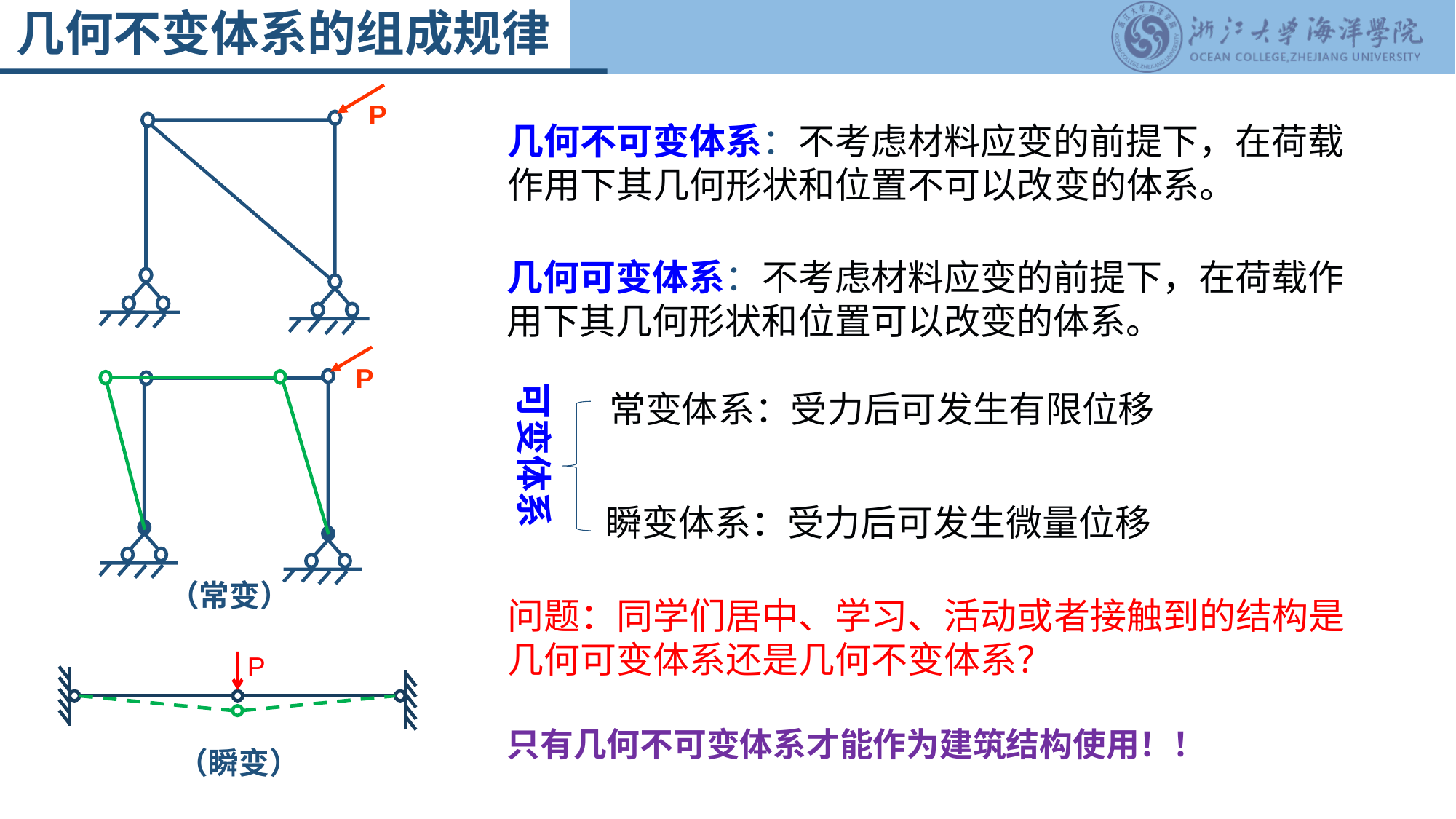

几何不变体系的组成规律

P

几何不可变体系：不考虑材料应变的前提下，在荷载作用下其几何形状和位置不可以改变的体系。
几何可变体系：不考虑材料应变的前提下，在荷载作用下其几何形状和位置可以改变的体系。

P

可变体系
常变体系：受力后可发生有限位移

瞬变体系：受力后可发生微量位移
（常变）
问题：同学们居中、学习、活动或者接触到的结构是几何可变体系还是几何不变体系？
P

只有几何不可变体系才能作为建筑结构使用！！
（瞬变）